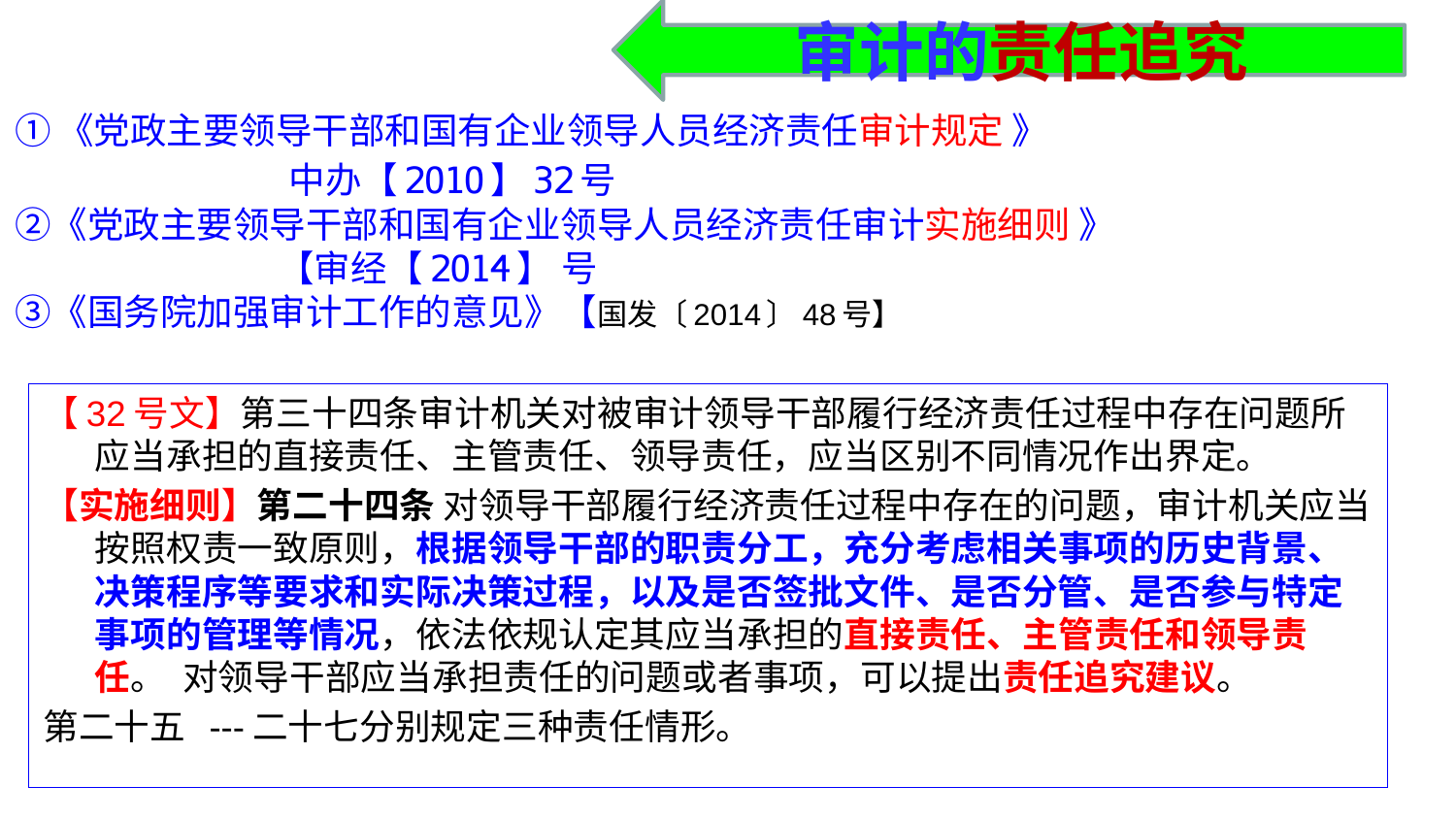

审计的责任追究
# ①《党政主要领导干部和国有企业领导人员经济责任审计规定 》 中办【2010】32号 ②《党政主要领导干部和国有企业领导人员经济责任审计实施细则 》 【审经【2014】 号 ③《国务院加强审计工作的意见》【国发〔2014〕48号】
【32号文】第三十四条审计机关对被审计领导干部履行经济责任过程中存在问题所应当承担的直接责任、主管责任、领导责任，应当区别不同情况作出界定。
【实施细则】第二十四条 对领导干部履行经济责任过程中存在的问题，审计机关应当按照权责一致原则，根据领导干部的职责分工，充分考虑相关事项的历史背景、决策程序等要求和实际决策过程，以及是否签批文件、是否分管、是否参与特定事项的管理等情况，依法依规认定其应当承担的直接责任、主管责任和领导责任。  对领导干部应当承担责任的问题或者事项，可以提出责任追究建议。
第二十五  ---二十七分别规定三种责任情形。